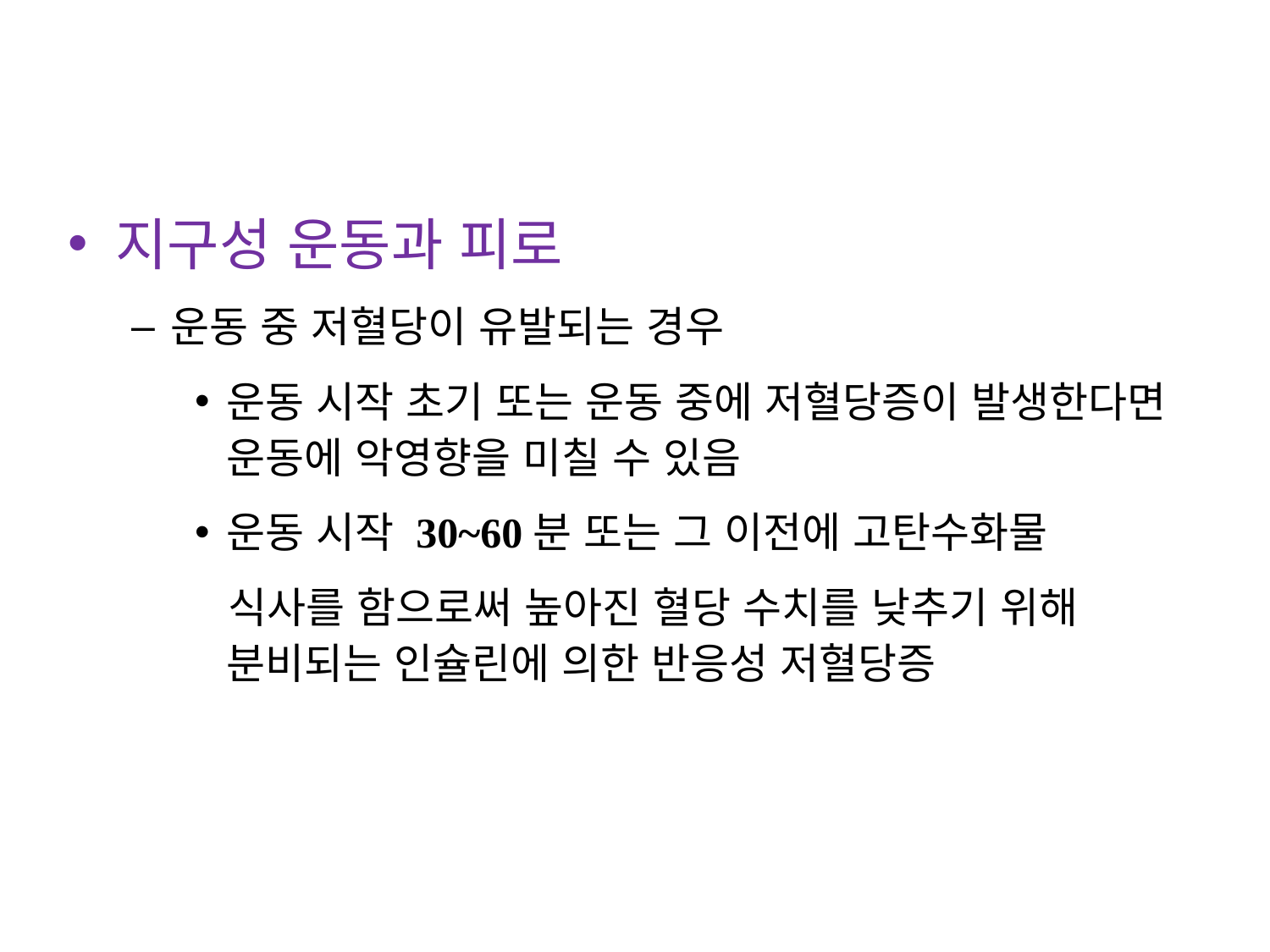

지구성 운동과 피로
운동 중 저혈당이 유발되는 경우
운동 시작 초기 또는 운동 중에 저혈당증이 발생한다면 운동에 악영향을 미칠 수 있음
운동 시작 30~60분 또는 그 이전에 고탄수화물
  식사를 함으로써 높아진 혈당 수치를 낮추기 위해 분비되는 인슐린에 의한 반응성 저혈당증